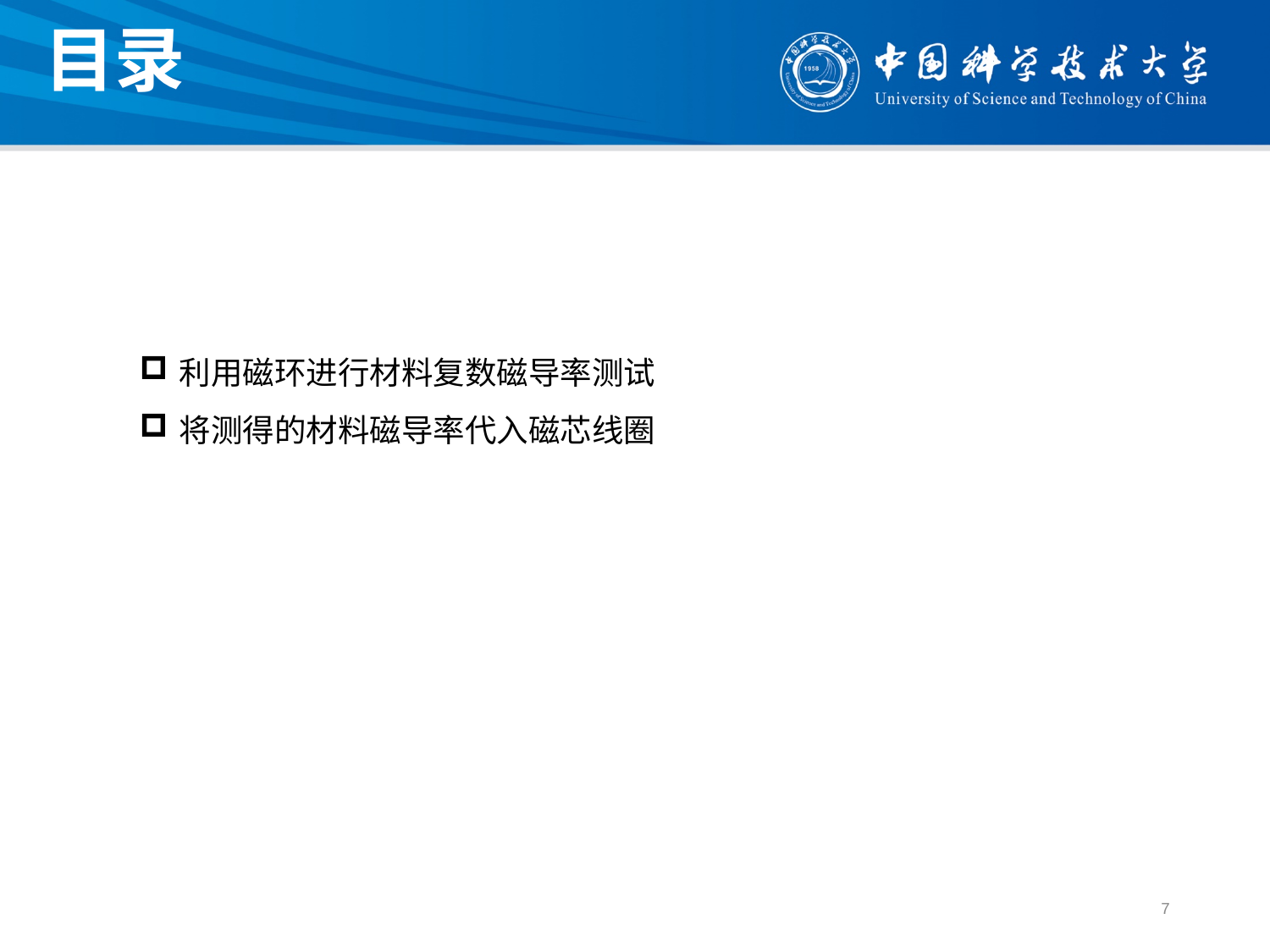

目录
利用磁环进行材料复数磁导率测试
将测得的材料磁导率代入磁芯线圈
7